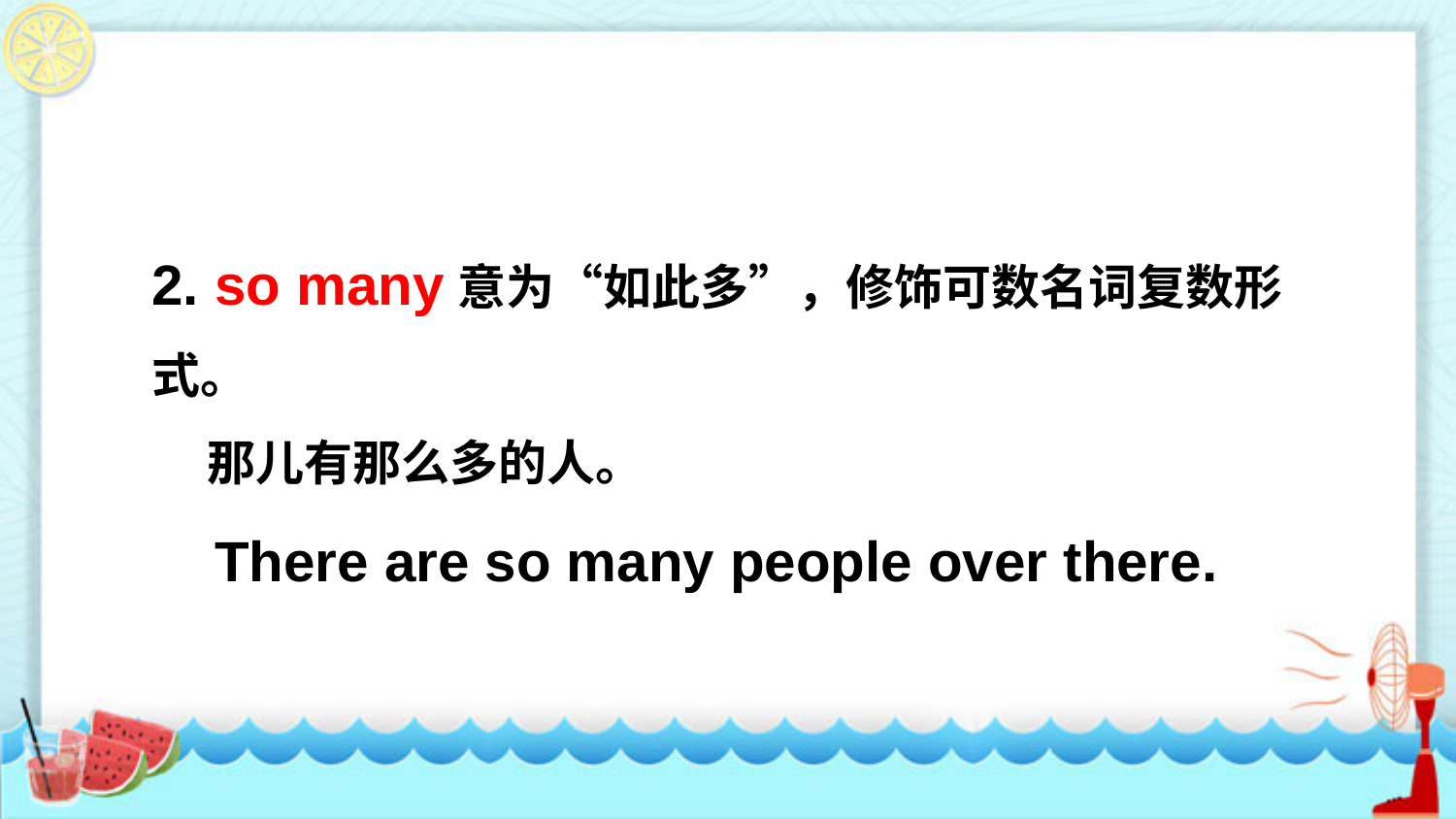

2. so many意为“如此多”，修饰可数名词复数形式。
    那儿有那么多的人。
    There are so many people over there.